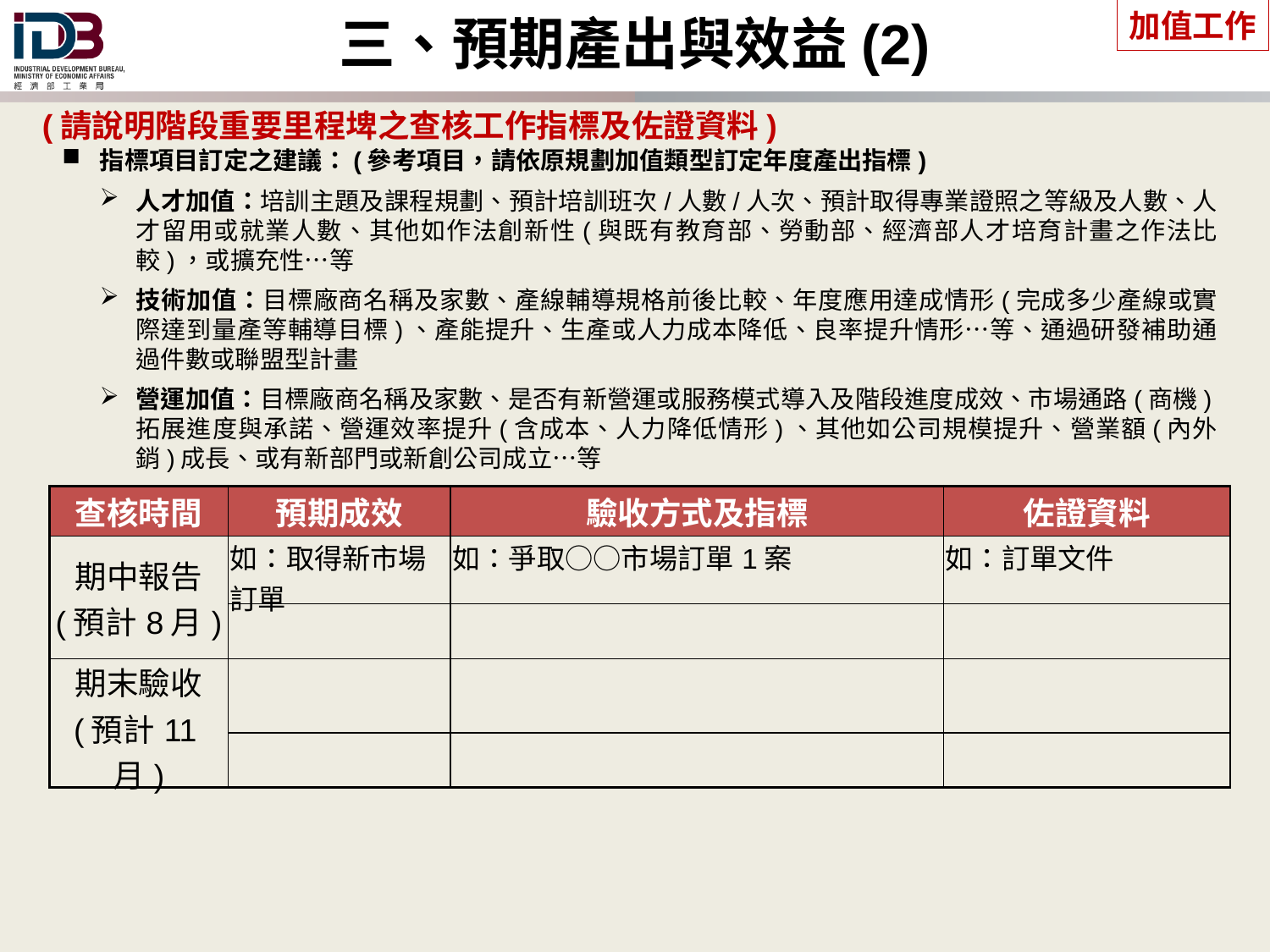

加值工作
三、預期產出與效益(2)
(請說明階段重要里程埤之查核工作指標及佐證資料)
指標項目訂定之建議：(參考項目，請依原規劃加值類型訂定年度產出指標)
人才加值：培訓主題及課程規劃、預計培訓班次/人數/人次、預計取得專業證照之等級及人數、人才留用或就業人數、其他如作法創新性(與既有教育部、勞動部、經濟部人才培育計畫之作法比較)，或擴充性…等
技術加值：目標廠商名稱及家數、產線輔導規格前後比較、年度應用達成情形(完成多少產線或實際達到量產等輔導目標)、產能提升、生產或人力成本降低、良率提升情形…等、通過研發補助通過件數或聯盟型計畫
營運加值：目標廠商名稱及家數、是否有新營運或服務模式導入及階段進度成效、市場通路(商機)拓展進度與承諾、營運效率提升(含成本、人力降低情形)、其他如公司規模提升、營業額(內外銷)成長、或有新部門或新創公司成立…等
| 查核時間 | 預期成效 | 驗收方式及指標 | 佐證資料 |
| --- | --- | --- | --- |
| 期中報告 (預計8月) | 如：取得新市場訂單 | 如：爭取○○市場訂單1案 | 如：訂單文件 |
|  |  |  |  |
| 期末驗收 (預計11月) |  |  |  |
|  |  |  |  |